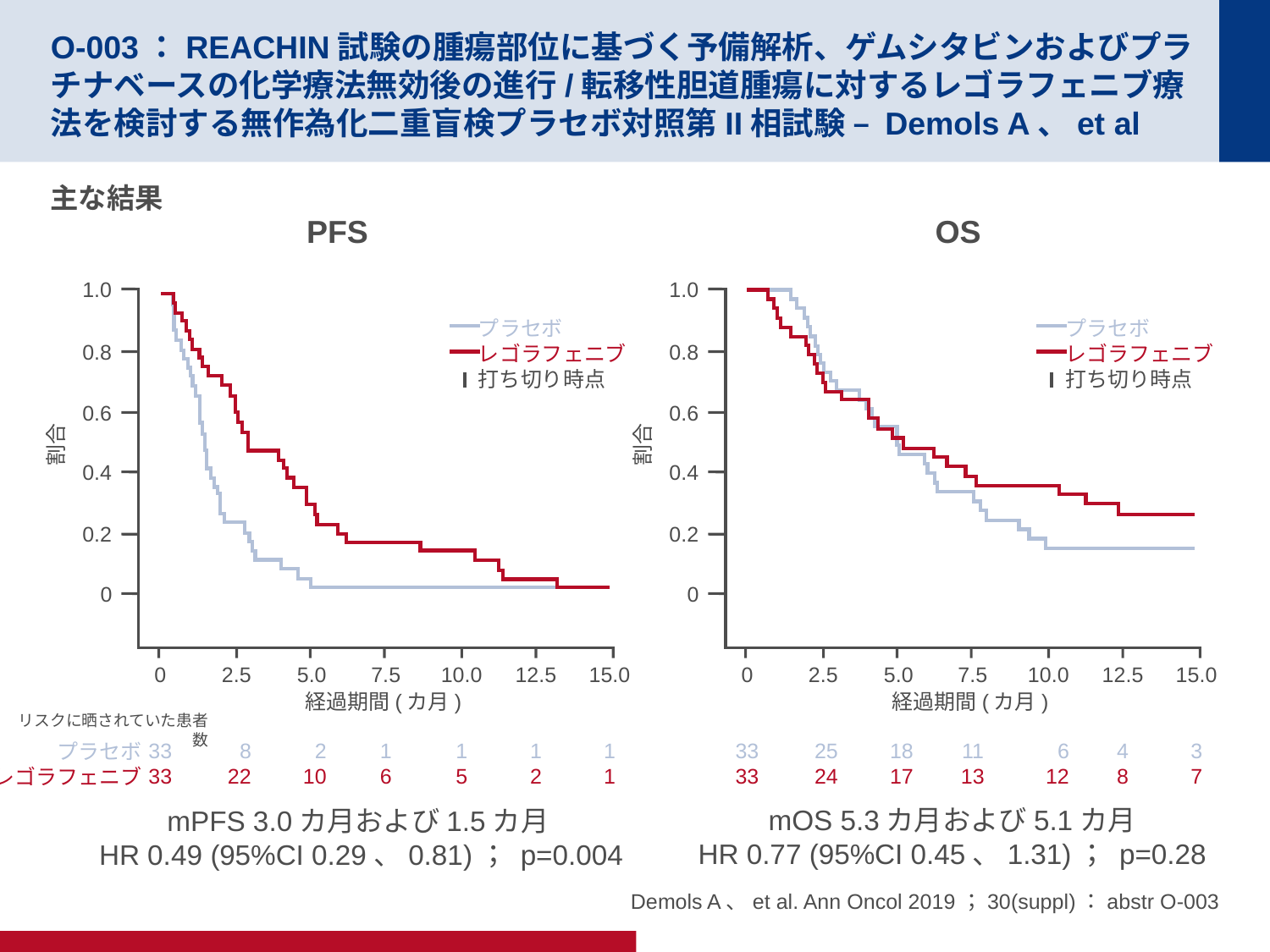

# O-003：REACHIN試験の腫瘍部位に基づく予備解析、ゲムシタビンおよびプラチナベースの化学療法無効後の進行/転移性胆道腫瘍に対するレゴラフェニブ療法を検討する無作為化二重盲検プラセボ対照第II相試験 – Demols A、et al
主な結果

PFS
OS
1.0

0.8

0.6

割合
0.4

0.2

0

0

33
33
2.5

8
22

5.0

2
10

7.5

1
6
10.0

1
5

12.5

1
2

15.0

1
1
経過期間(カ月)
プラセボ
レゴラフェニブ

プラセボ
レゴラフェニブ
打ち切り時点
1.0

0.8

0.6

割合
0.4

0.2

0

0

33
33
2.5

25
24

5.0

18
17

7.5

11
13
10.0

6
12

12.5

4
8

15.0

3
7
経過期間(カ月)
プラセボ
レゴラフェニブ
打ち切り時点

リスクに晒されていた患者数
mOS 5.3カ月および5.1カ月
HR 0.77 (95%CI 0.45、1.31)； p=0.28
mPFS 3.0カ月および1.5カ月
HR 0.49 (95%CI 0.29、0.81)； p=0.004
Demols A、et al. Ann Oncol 2019；30(suppl)：abstr O-003